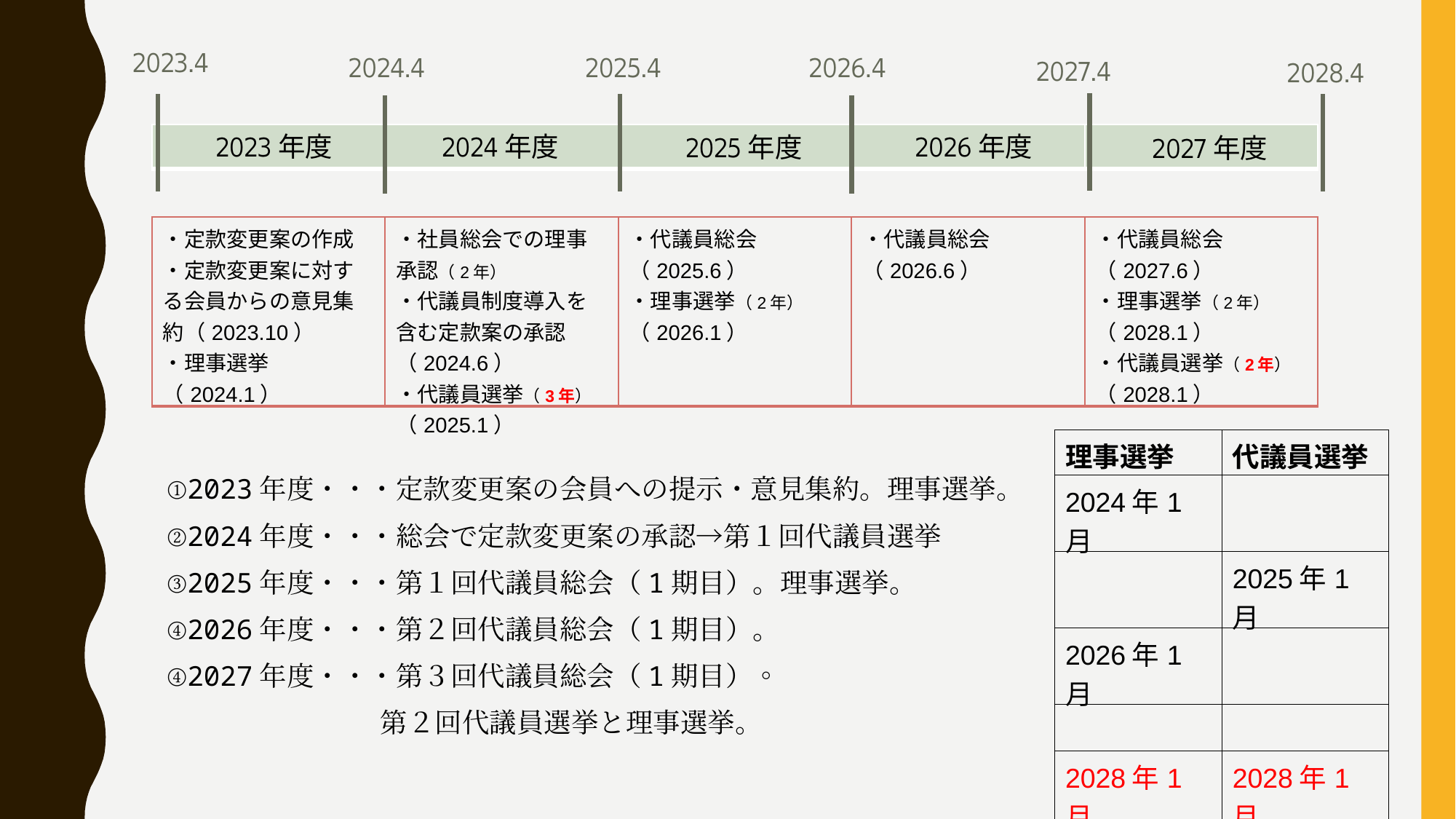

2023.4
2024.4
2025.4
2026.4
2027.4
2028.4
2023年度
2024年度
2026年度
|  |  |  |  |  |
| --- | --- | --- | --- | --- |
2025年度
2027年度
| ・定款変更案の作成 ・定款変更案に対する会員からの意見集約（2023.10） ・理事選挙（2024.1） | ・社員総会での理事承認（2年） ・代議員制度導入を含む定款案の承認（2024.6） ・代議員選挙（3年）（2025.1） | ・代議員総会（2025.6） ・理事選挙（2年）（2026.1） | ・代議員総会（2026.6） | ・代議員総会（2027.6） ・理事選挙（2年）（2028.1） ・代議員選挙（2年）（2028.1） |
| --- | --- | --- | --- | --- |
| 理事選挙 | 代議員選挙 |
| --- | --- |
| 2024年1月 |  |
|  | 2025年1月 |
| 2026年1月 |  |
|  |  |
| 2028年1月 | 2028年1月 |
|  |  |
| 2030年１月 | 2030年１月 |
①2023年度・・・定款変更案の会員への提示・意見集約。理事選挙。
②2024年度・・・総会で定款変更案の承認→第１回代議員選挙
③2025年度・・・第１回代議員総会（1期目）。理事選挙。
④2026年度・・・第２回代議員総会（1期目）。
④2027年度・・・第３回代議員総会（1期目）。
第２回代議員選挙と理事選挙。